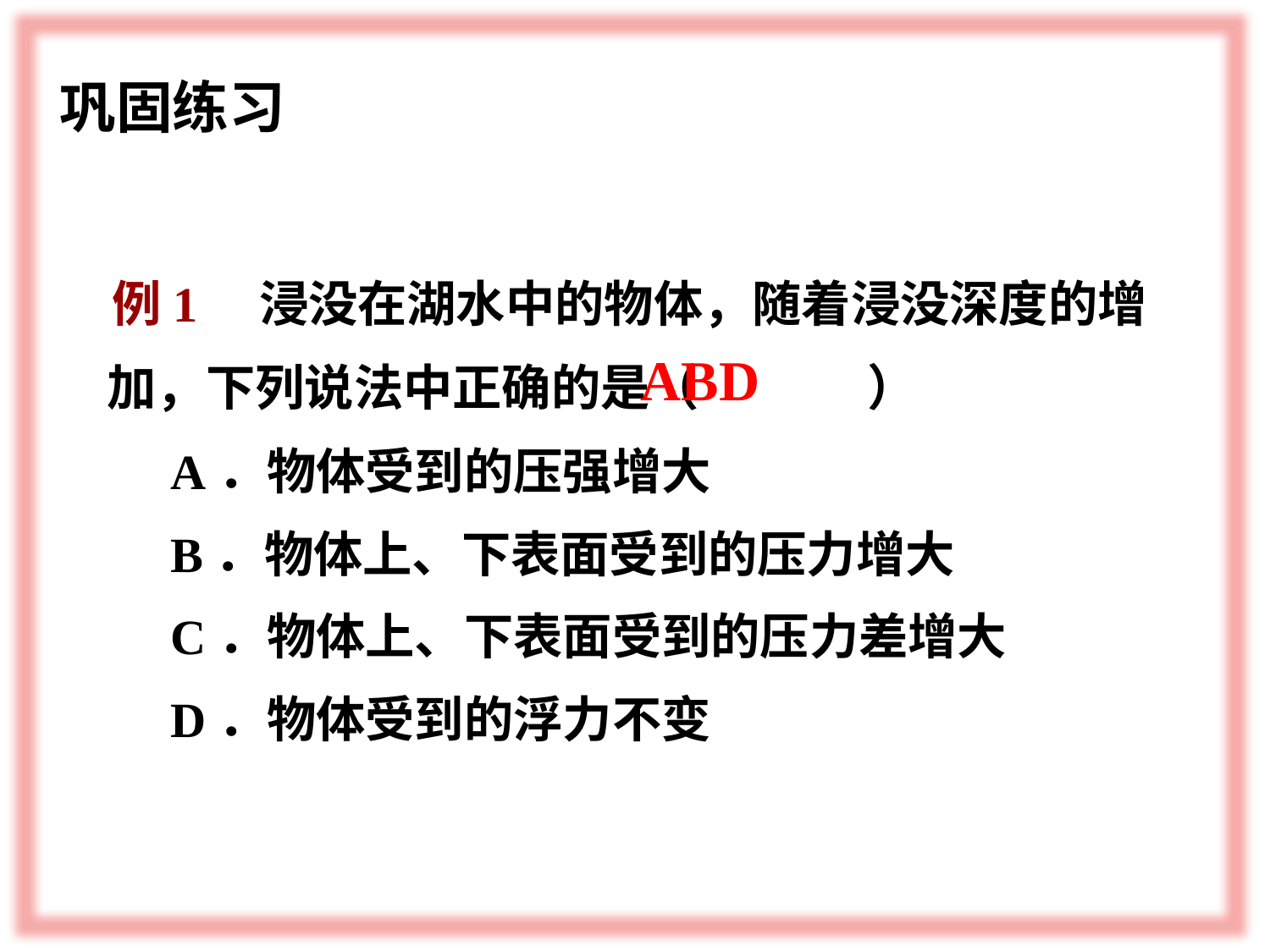

巩固练习
   例1　浸没在湖水中的物体，随着浸没深度的增加，下列说法中正确的是（               ）
　　A．物体受到的压强增大
　　B．物体上、下表面受到的压力增大
　　C．物体上、下表面受到的压力差增大
　　D．物体受到的浮力不变
ABD